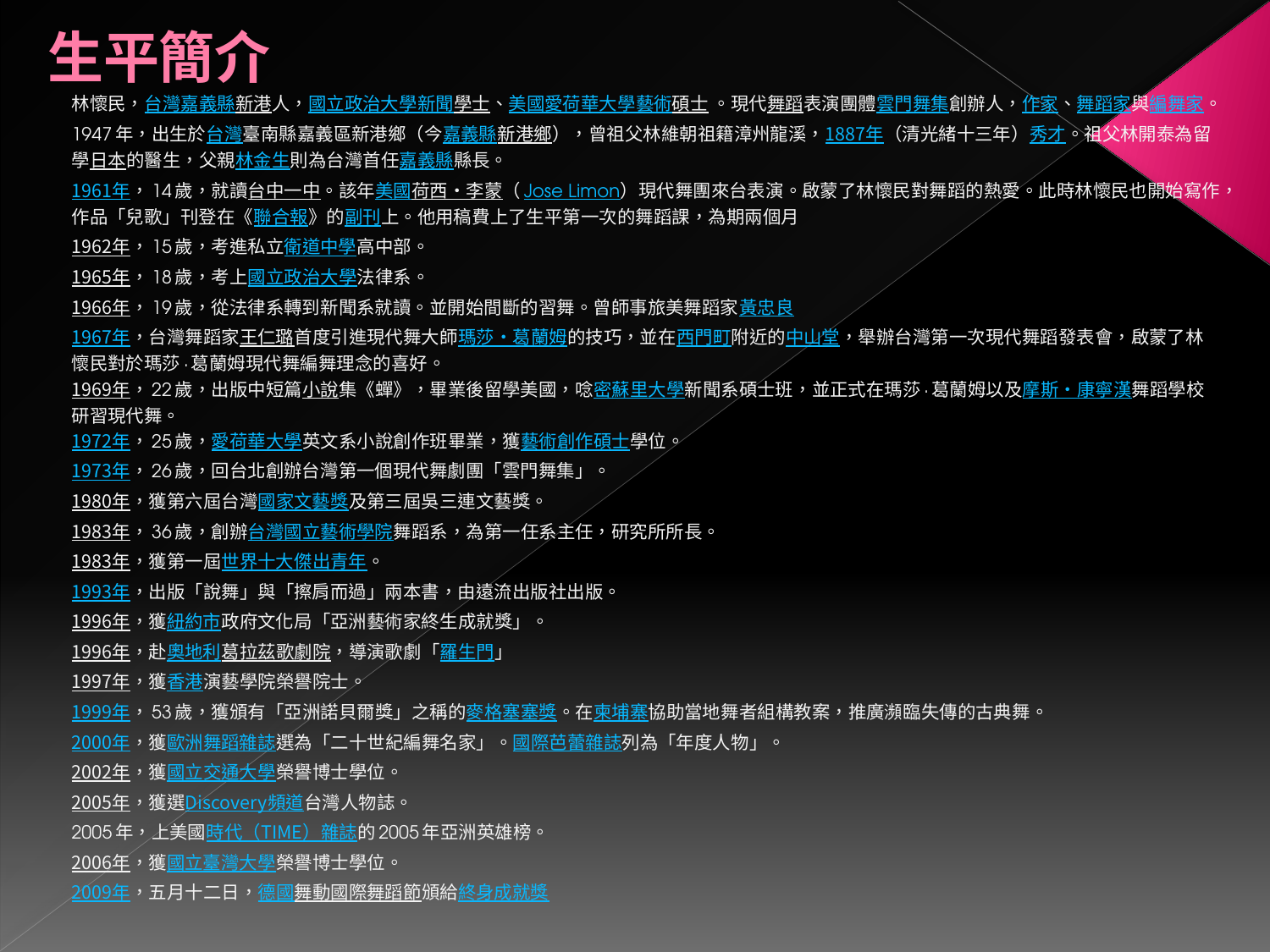

# 生平簡介
林懷民，台灣嘉義縣新港人，國立政治大學新聞學士、美國愛荷華大學藝術碩士 。現代舞蹈表演團體雲門舞集創辦人，作家、舞蹈家與編舞家。
1947年，出生於台灣臺南縣嘉義區新港鄉（今嘉義縣新港鄉），曾祖父林維朝祖籍漳州龍溪，1887年（清光緒十三年）秀才。祖父林開泰為留學日本的醫生，父親林金生則為台灣首任嘉義縣縣長。
1961年，14歲，就讀台中一中。該年美國荷西·李蒙（Jose Limon）現代舞團來台表演。啟蒙了林懷民對舞蹈的熱愛。此時林懷民也開始寫作，作品「兒歌」刊登在《聯合報》的副刊上。他用稿費上了生平第一次的舞蹈課，為期兩個月
1962年，15歲，考進私立衛道中學高中部。
1965年，18歲，考上國立政治大學法律系。
1966年，19歲，從法律系轉到新聞系就讀。並開始間斷的習舞。曾師事旅美舞蹈家黃忠良
1967年，台灣舞蹈家王仁璐首度引進現代舞大師瑪莎·葛蘭姆的技巧，並在西門町附近的中山堂，舉辦台灣第一次現代舞蹈發表會，啟蒙了林懷民對於瑪莎·葛蘭姆現代舞編舞理念的喜好。
1969年，22歲，出版中短篇小說集《蟬》，畢業後留學美國，唸密蘇里大學新聞系碩士班，並正式在瑪莎·葛蘭姆以及摩斯·康寧漢舞蹈學校研習現代舞。
1972年，25歲，愛荷華大學英文系小說創作班畢業，獲藝術創作碩士學位。
1973年，26歲，回台北創辦台灣第一個現代舞劇團「雲門舞集」。
1980年，獲第六屆台灣國家文藝獎及第三屆吳三連文藝獎。
1983年，36歲，創辦台灣國立藝術學院舞蹈系，為第一任系主任，研究所所長。
1983年，獲第一屆世界十大傑出青年。
1993年，出版「說舞」與「擦肩而過」兩本書，由遠流出版社出版。
1996年，獲紐約市政府文化局「亞洲藝術家終生成就獎」。
1996年，赴奧地利葛拉茲歌劇院，導演歌劇「羅生門」
1997年，獲香港演藝學院榮譽院士。
1999年，53歲，獲頒有「亞洲諾貝爾獎」之稱的麥格塞塞獎。在柬埔寨協助當地舞者組構教案，推廣瀕臨失傳的古典舞。
2000年，獲歐洲舞蹈雜誌選為「二十世紀編舞名家」。國際芭蕾雜誌列為「年度人物」。
2002年，獲國立交通大學榮譽博士學位。
2005年，獲選Discovery頻道台灣人物誌。
2005年，上美國時代（TIME）雜誌的2005年亞洲英雄榜。
2006年，獲國立臺灣大學榮譽博士學位。
2009年，五月十二日，德國舞動國際舞蹈節頒給終身成就獎